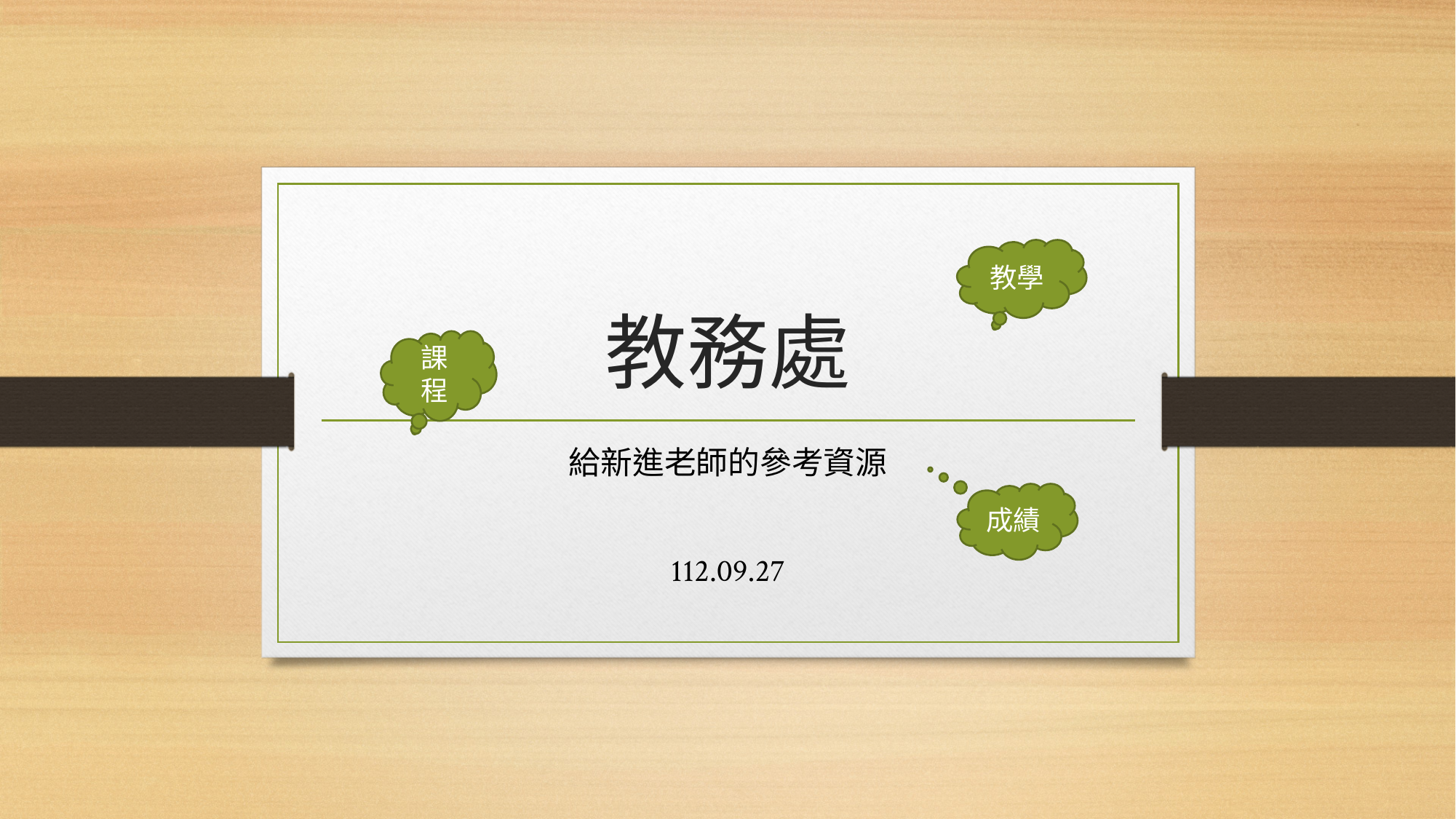

# 教務處
教學
課程
給新進老師的參考資源

112.09.27

成績